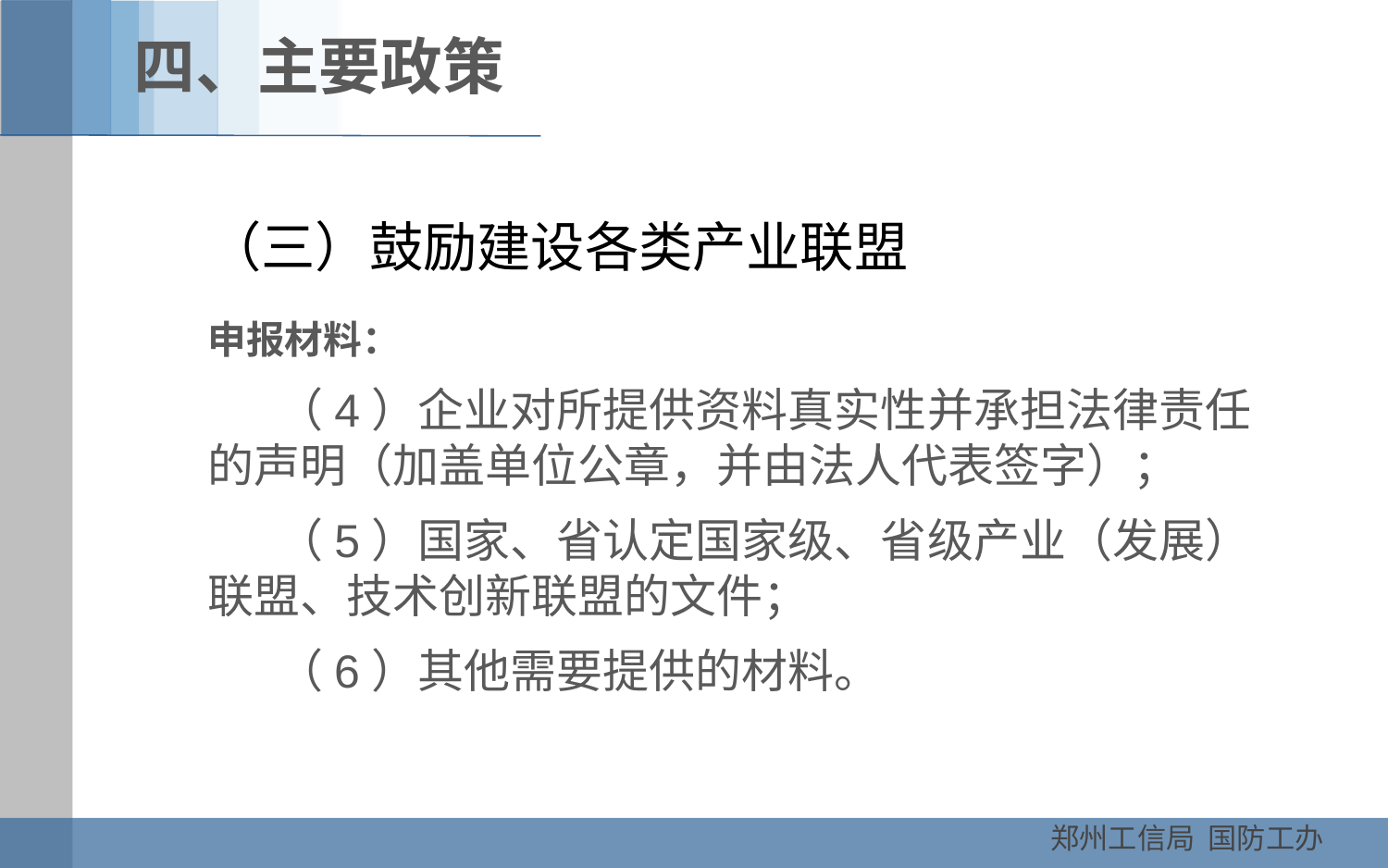

四、主要政策

（三）鼓励建设各类产业联盟
申报材料：
（4）企业对所提供资料真实性并承担法律责任的声明（加盖单位公章，并由法人代表签字）；
（5）国家、省认定国家级、省级产业（发展）联盟、技术创新联盟的文件；
（6）其他需要提供的材料。

郑州工信局  国防工办